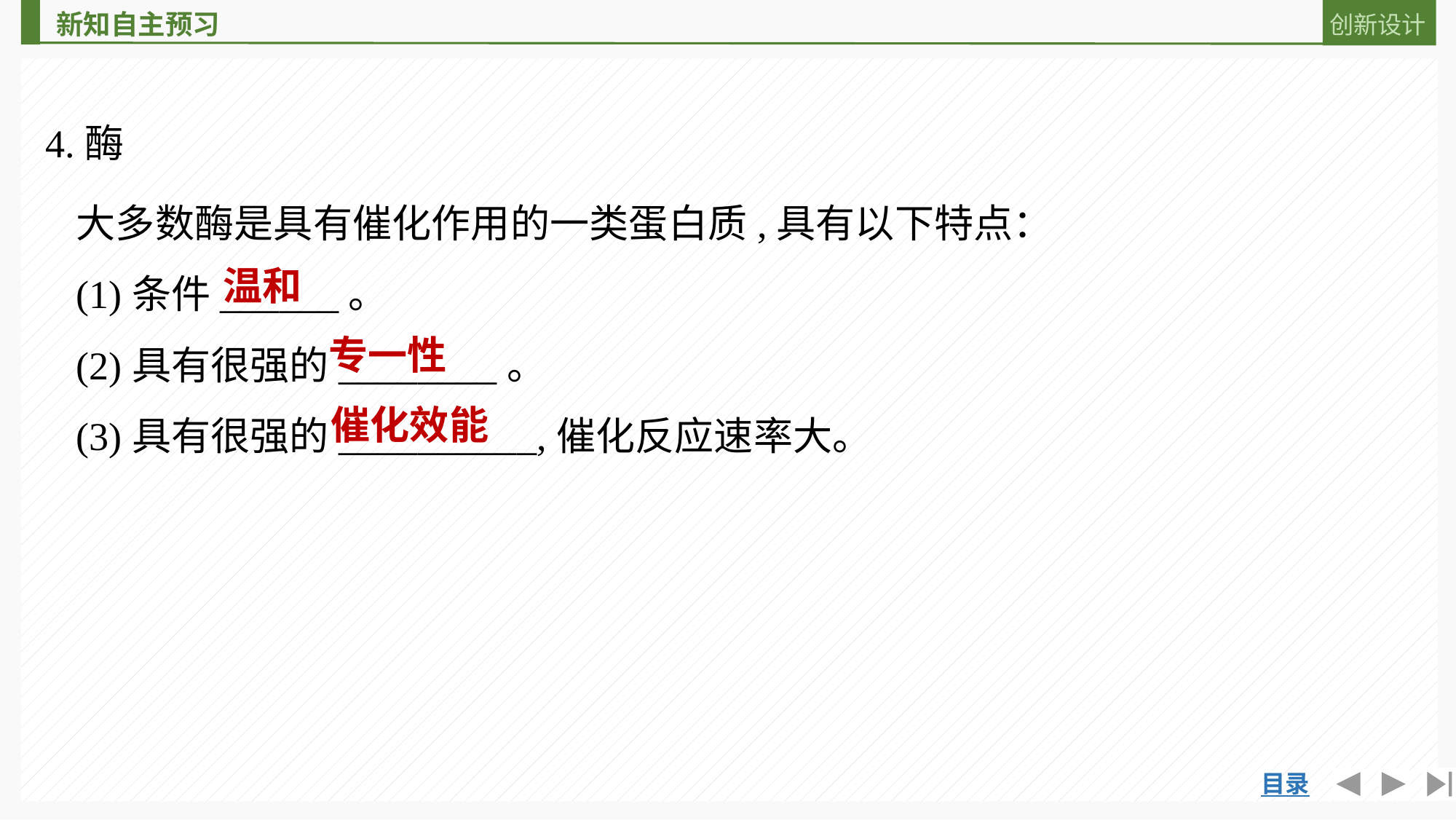

4.酶
大多数酶是具有催化作用的一类蛋白质,具有以下特点：
(1)条件______。
(2)具有很强的________。
(3)具有很强的__________,催化反应速率大。
温和
专一性
催化效能